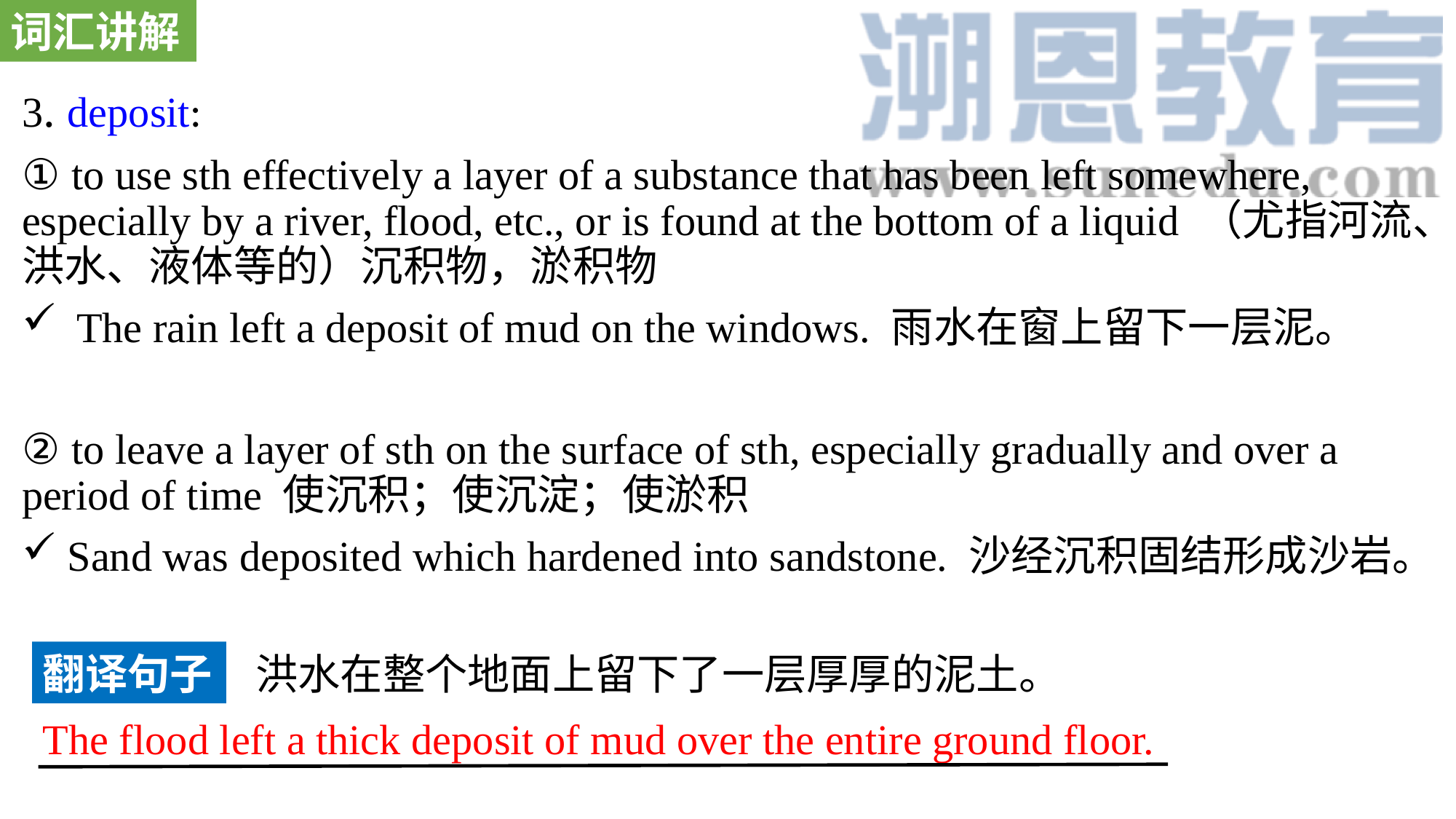

词汇讲解
3. deposit:
① to use sth effectively a layer of a substance that has been left somewhere, especially by a river, flood, etc., or is found at the bottom of a liquid （尤指河流、洪水、液体等的）沉积物，淤积物
The rain left a deposit of mud on the windows. 雨水在窗上留下一层泥。

② to leave a layer of sth on the surface of sth, especially gradually and over a period of time 使沉积；使沉淀；使淤积
 Sand was deposited which hardened into sandstone. 沙经沉积固结形成沙岩。
翻译句子
洪水在整个地面上留下了一层厚厚的泥土。
The flood left a thick deposit of mud over the entire ground floor.